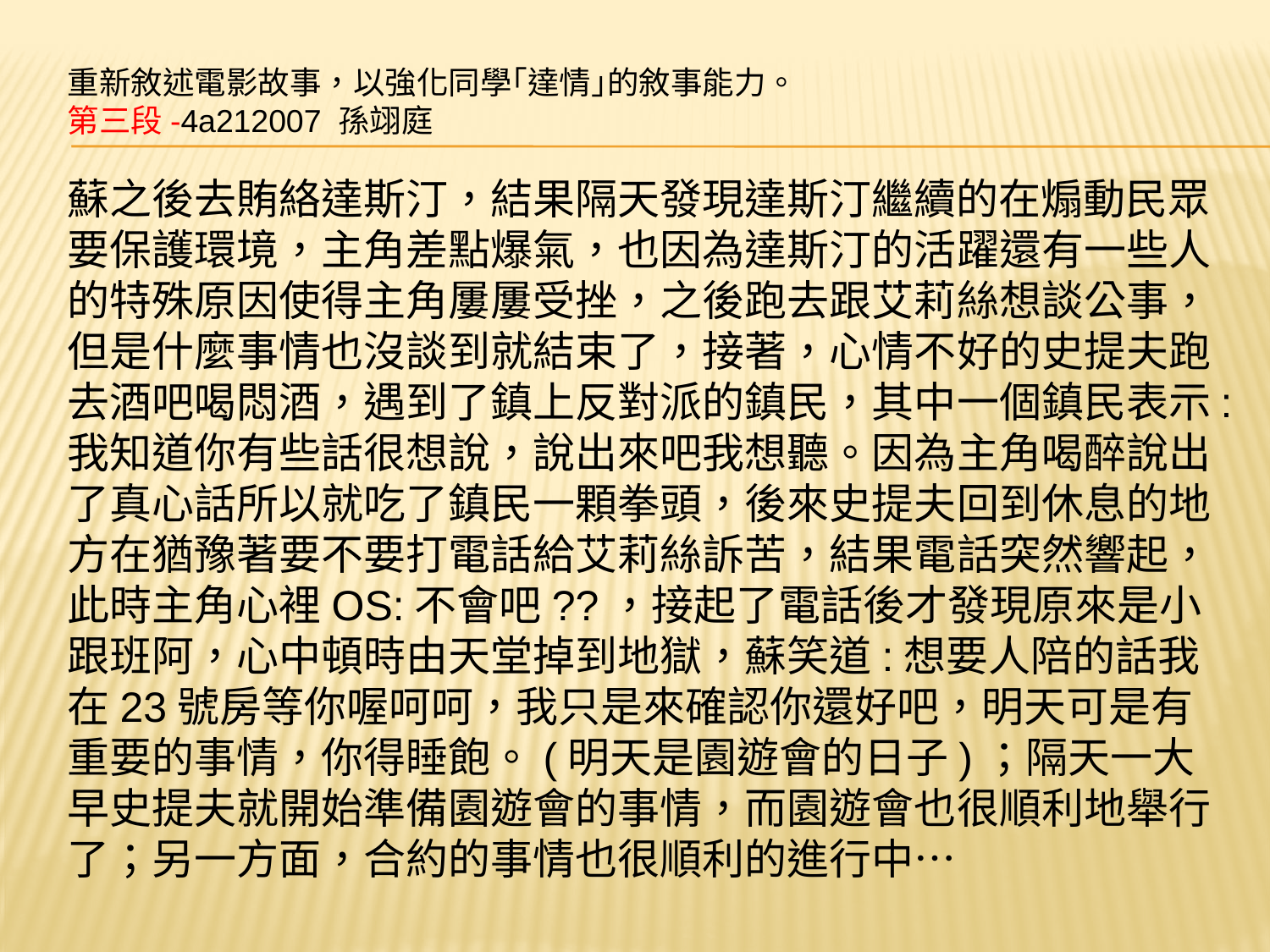

重新敘述電影故事，以強化同學｢達情｣的敘事能力。
第三段-4a212007 孫翊庭

蘇之後去賄絡達斯汀，結果隔天發現達斯汀繼續的在煽動民眾要保護環境，主角差點爆氣，也因為達斯汀的活躍還有一些人的特殊原因使得主角屢屢受挫，之後跑去跟艾莉絲想談公事，但是什麼事情也沒談到就結束了，接著，心情不好的史提夫跑去酒吧喝悶酒，遇到了鎮上反對派的鎮民，其中一個鎮民表示:我知道你有些話很想說，說出來吧我想聽。因為主角喝醉說出了真心話所以就吃了鎮民一顆拳頭，後來史提夫回到休息的地方在猶豫著要不要打電話給艾莉絲訴苦，結果電話突然響起，此時主角心裡OS:不會吧??，接起了電話後才發現原來是小跟班阿，心中頓時由天堂掉到地獄，蘇笑道:想要人陪的話我在23號房等你喔呵呵，我只是來確認你還好吧，明天可是有重要的事情，你得睡飽。(明天是園遊會的日子)；隔天一大早史提夫就開始準備園遊會的事情，而園遊會也很順利地舉行了；另一方面，合約的事情也很順利的進行中…